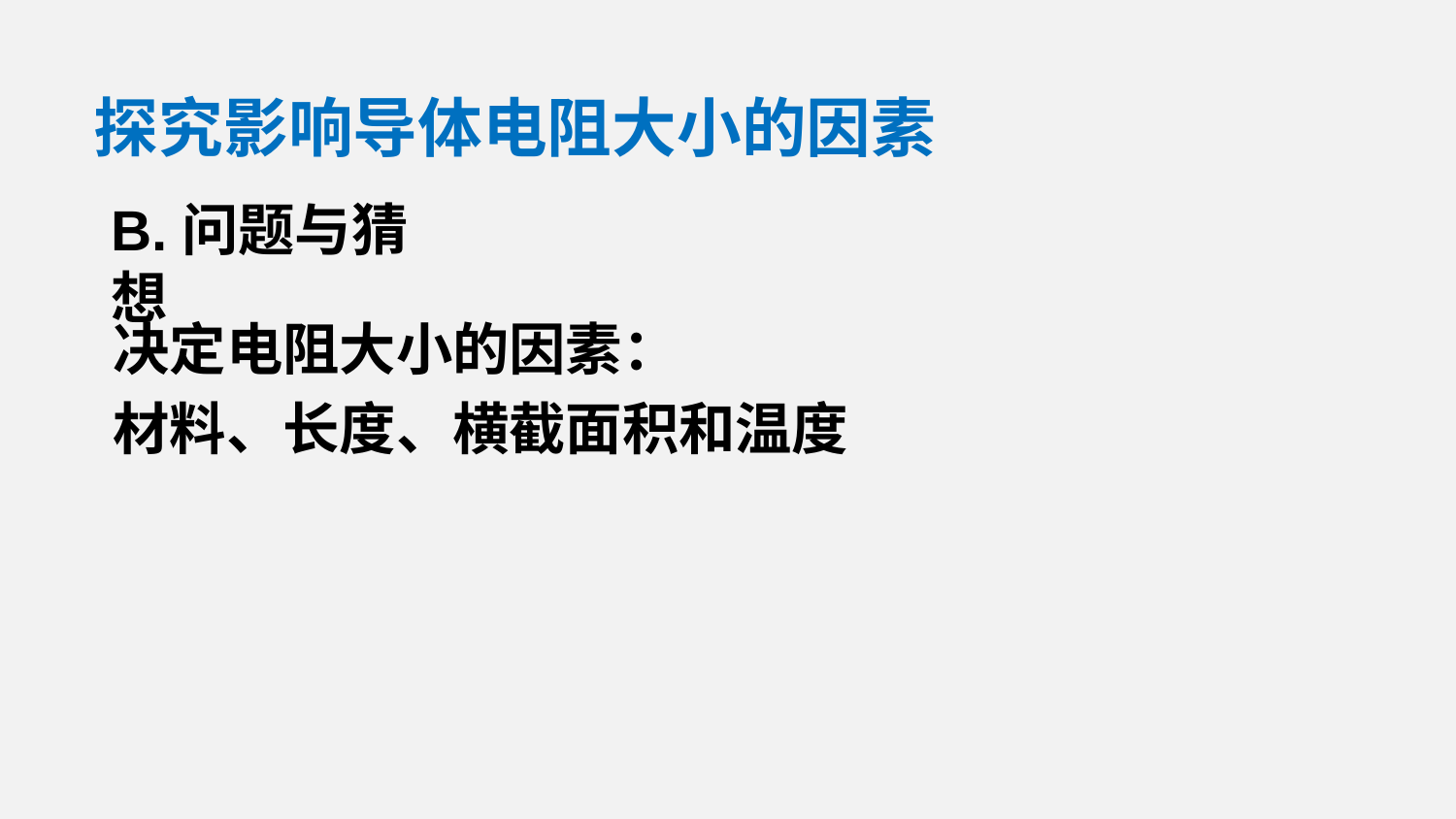

探究影响导体电阻大小的因素
B.问题与猜想
决定电阻大小的因素：
材料、长度、横截面积和温度